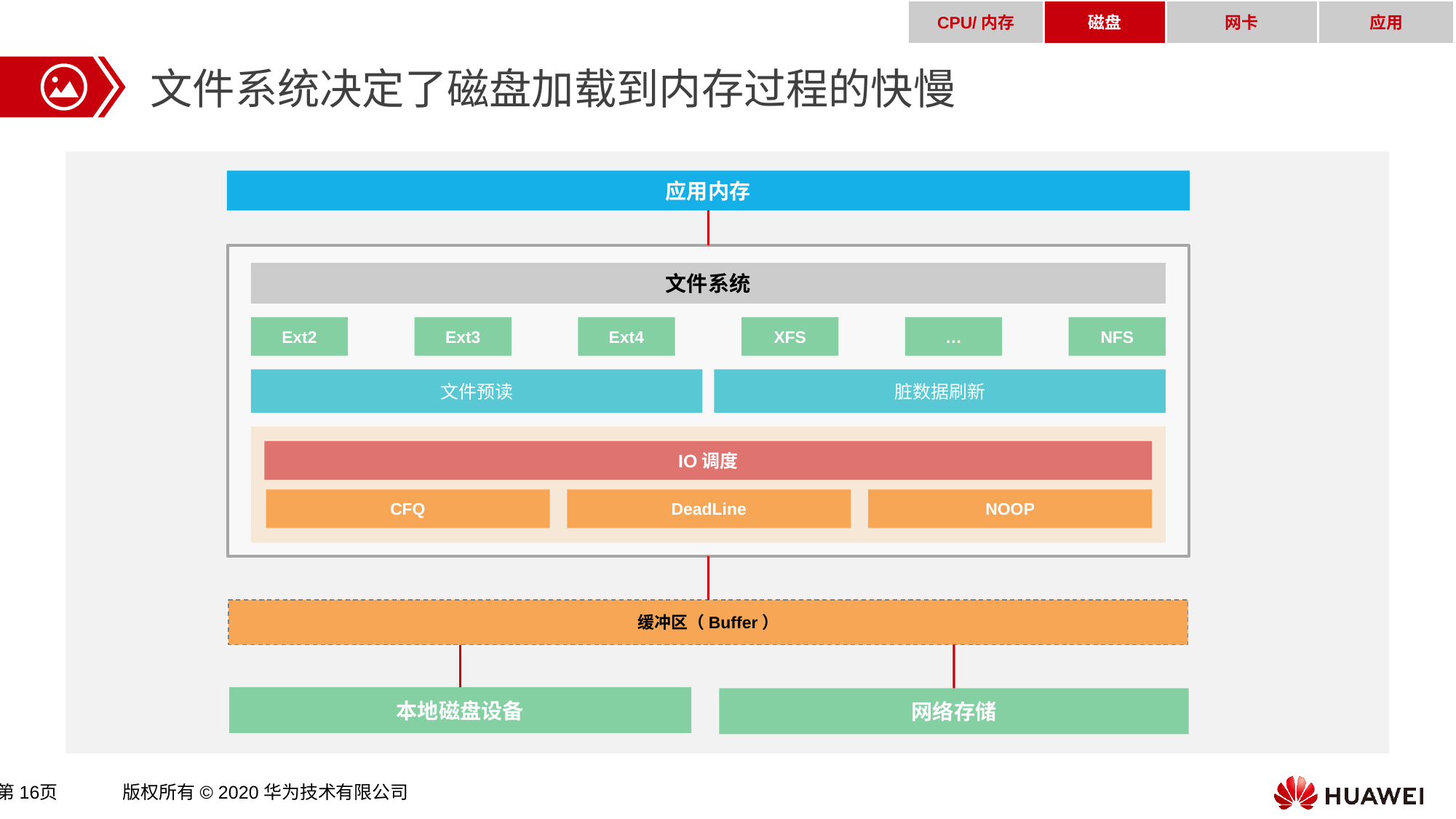

CPU/内存
磁盘
网卡
应用
文件系统决定了磁盘加载到内存过程的快慢

应用内存

文件系统
Ext2
Ext3
Ext4
XFS
…
NFS
文件预读
脏数据刷新

IO调度
CFQ
DeadLine
NOOP
缓冲区（Buffer）
本地磁盘设备
网络存储